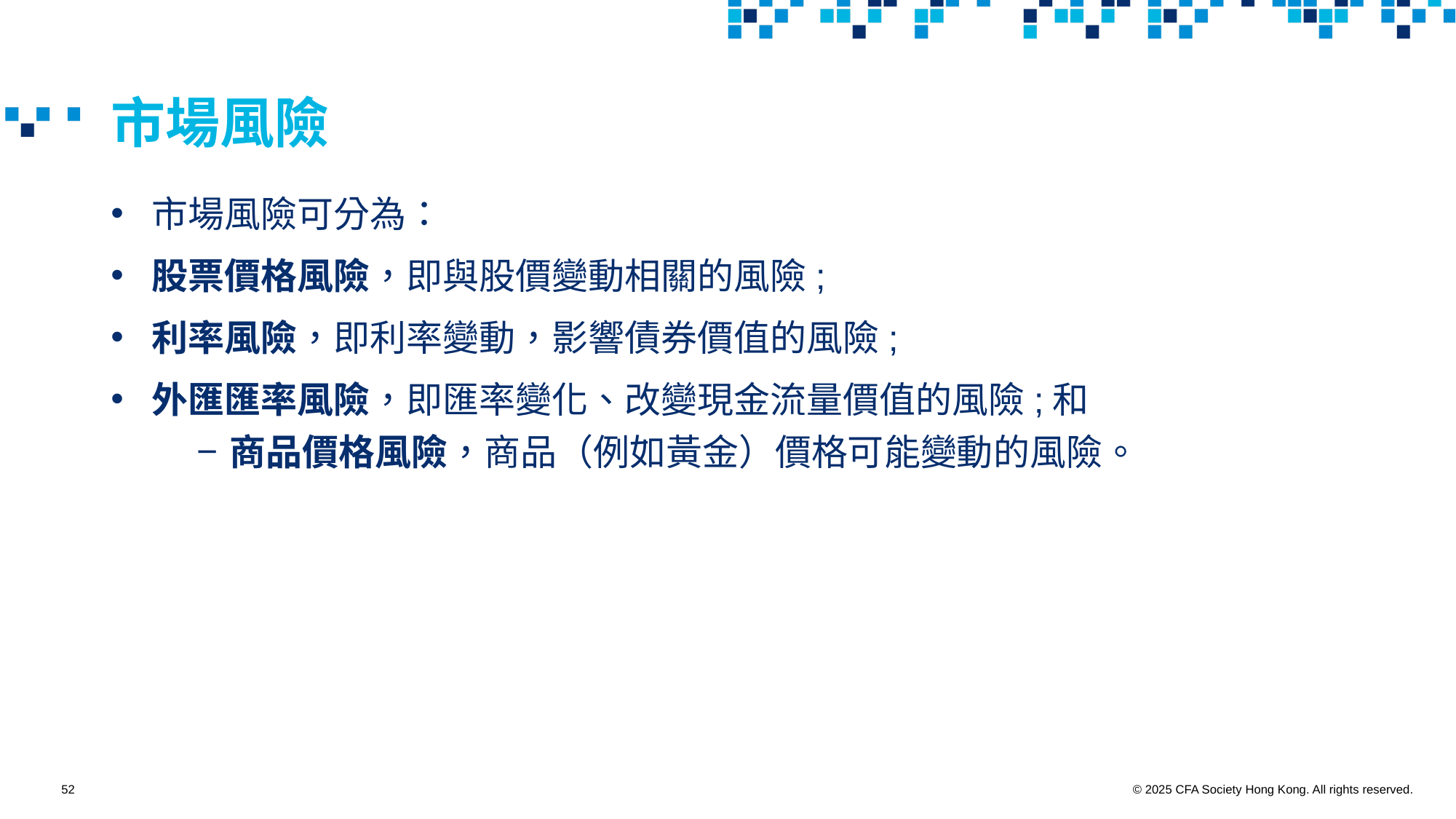

# 市場風險
市場風險可分為：
股票價格風險，即與股價變動相關的風險;
利率風險，即利率變動，影響債券價值的風險;
外匯匯率風險，即匯率變化、改變現金流量價值的風險;和
商品價格風險，商品（例如黃金）價格可能變動的風險。
52
© 2025 CFA Society Hong Kong. All rights reserved.